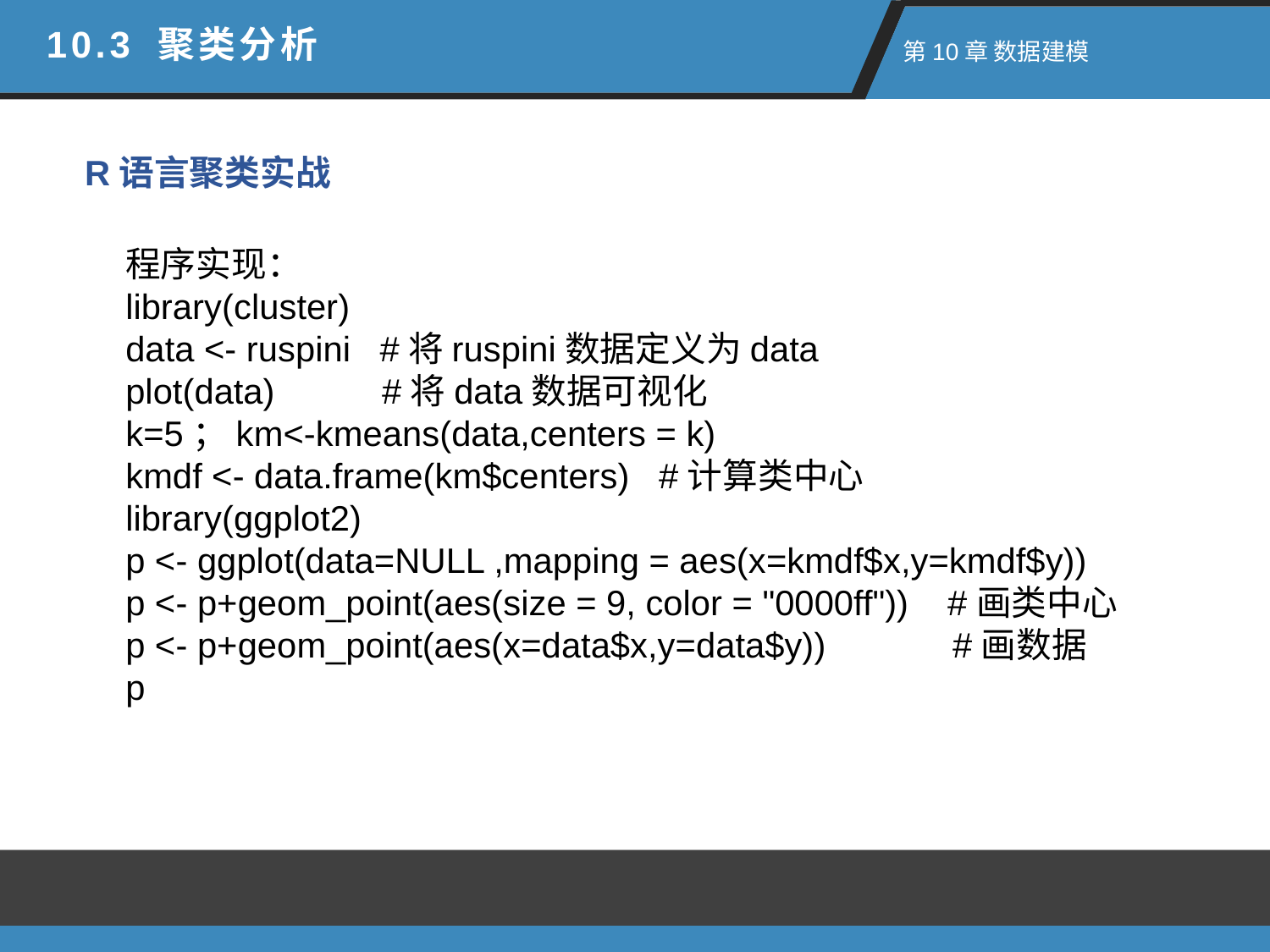

10.3 聚类分析
  第10章 数据建模
R语言聚类实战
程序实现：
library(cluster)
data <- ruspini   #将ruspini数据定义为data
plot(data)           #将data数据可视化
k=5；km<-kmeans(data,centers = k)
kmdf <- data.frame(km$centers)   #计算类中心
library(ggplot2)
p <- ggplot(data=NULL ,mapping = aes(x=kmdf$x,y=kmdf$y))
p <- p+geom_point(aes(size = 9, color = "0000ff"))    #画类中心
p <- p+geom_point(aes(x=data$x,y=data$y))             #画数据
p